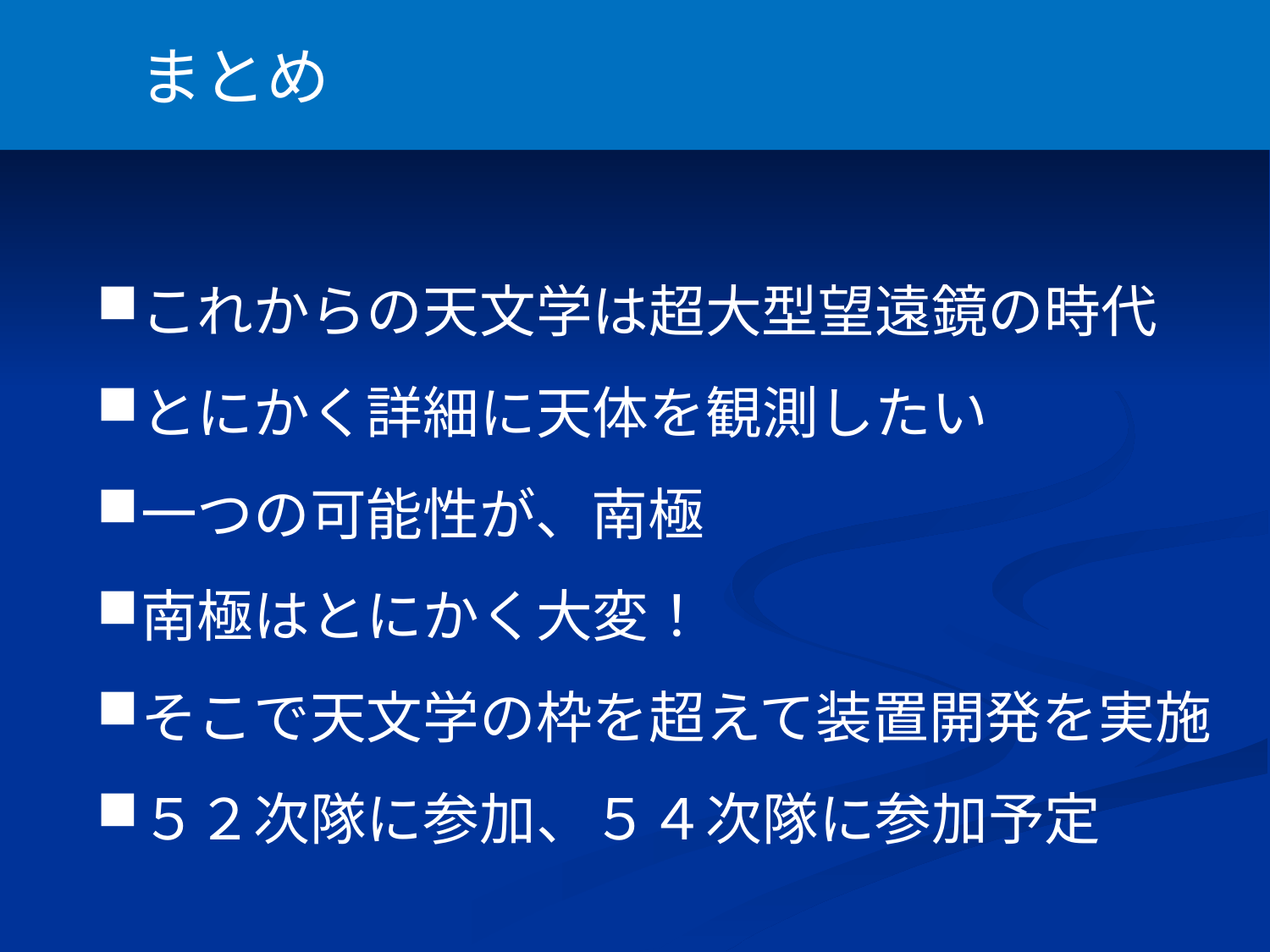

まとめ
これからの天文学は超大型望遠鏡の時代
とにかく詳細に天体を観測したい
一つの可能性が、南極
南極はとにかく大変！
そこで天文学の枠を超えて装置開発を実施
５２次隊に参加、５４次隊に参加予定